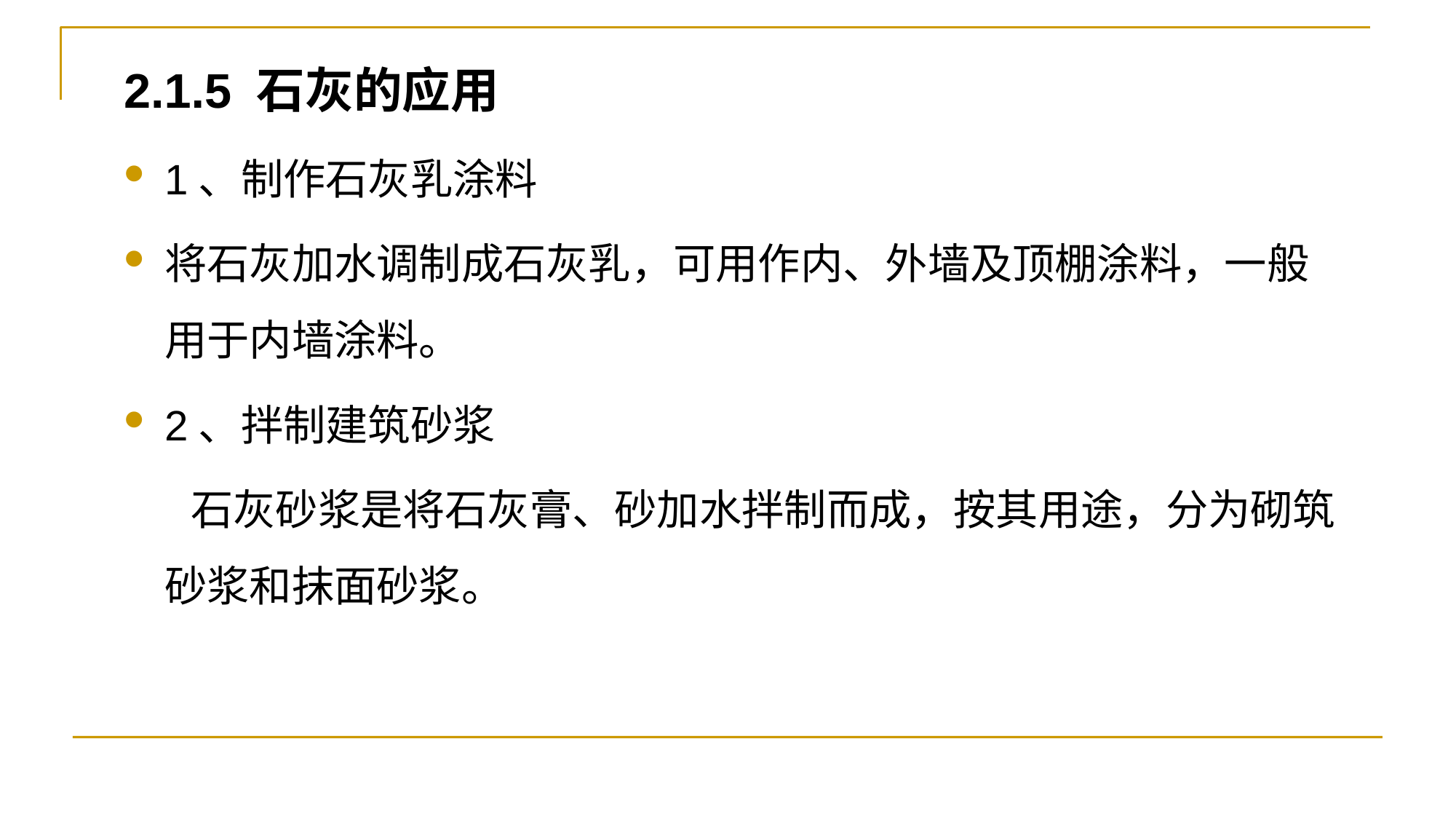

# 2.1.5 石灰的应用
1、制作石灰乳涂料
将石灰加水调制成石灰乳，可用作内、外墙及顶棚涂料，一般用于内墙涂料。
2、拌制建筑砂浆
      石灰砂浆是将石灰膏、砂加水拌制而成，按其用途，分为砌筑砂浆和抹面砂浆。